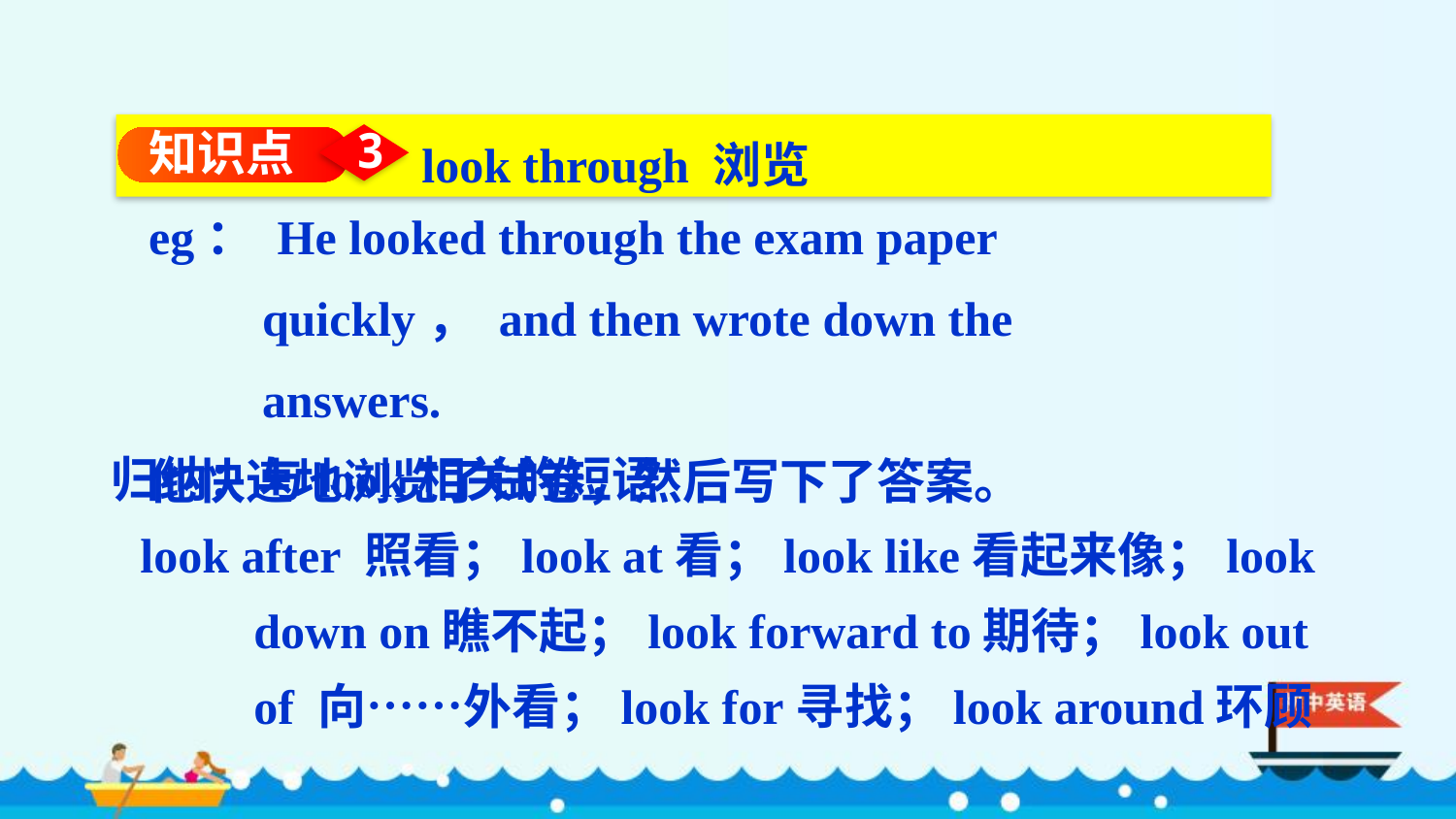

look through 浏览

知识点
3

eg： He looked through the exam paper quickly， and then wrote down the answers.
他快速地浏览了试卷，然后写下了答案。
归纳：与look相关的短语
look after 照看；look at看；look like看起来像；look down on瞧不起；look forward to期待；look out of 向……外看；look for寻找；look around环顾